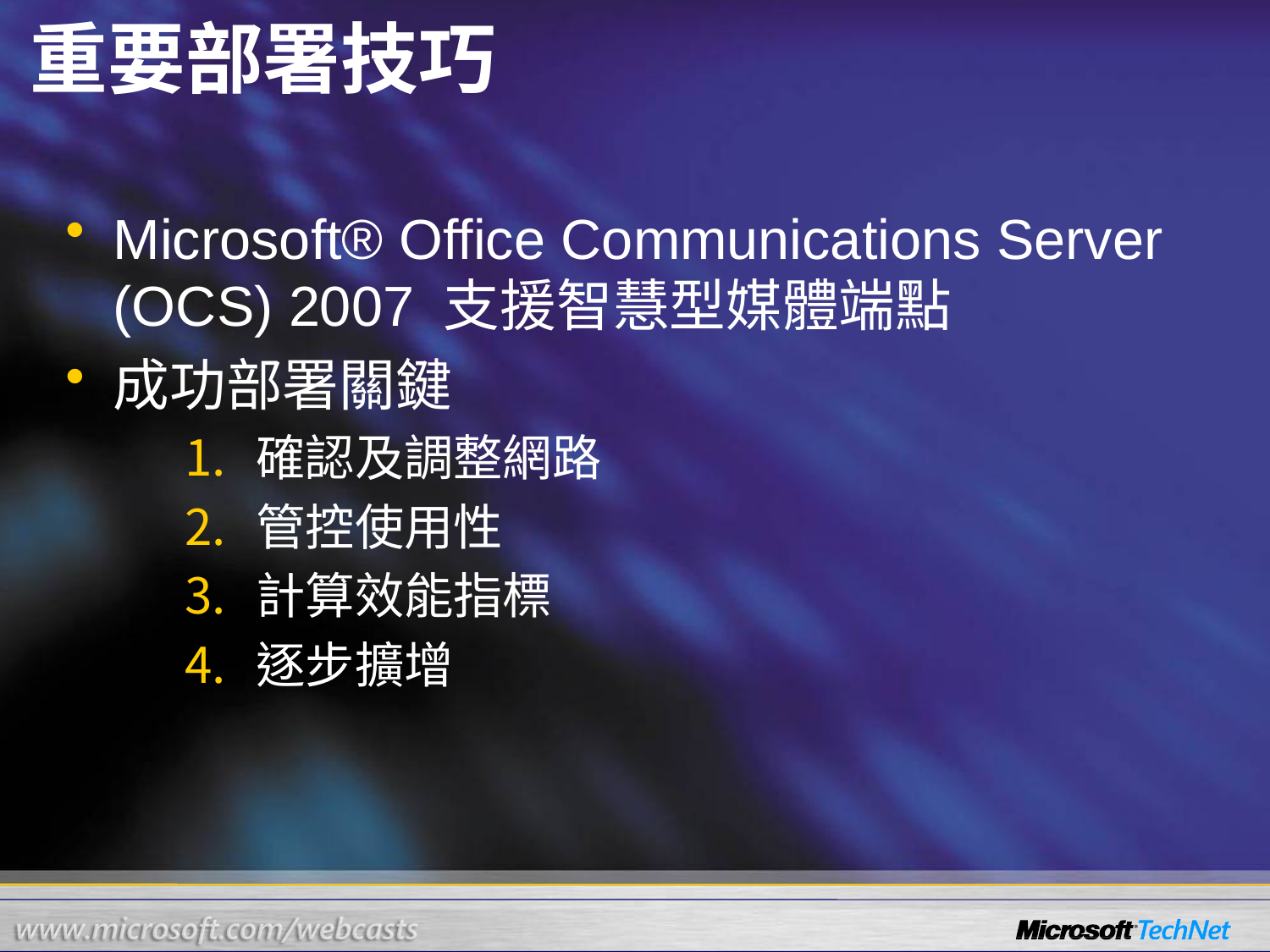

# 重要部署技巧
Microsoft® Office Communications Server
(OCS) 2007 支援智慧型媒體端點
成功部署關鍵
確認及調整網路
管控使用性
計算效能指標
逐步擴增